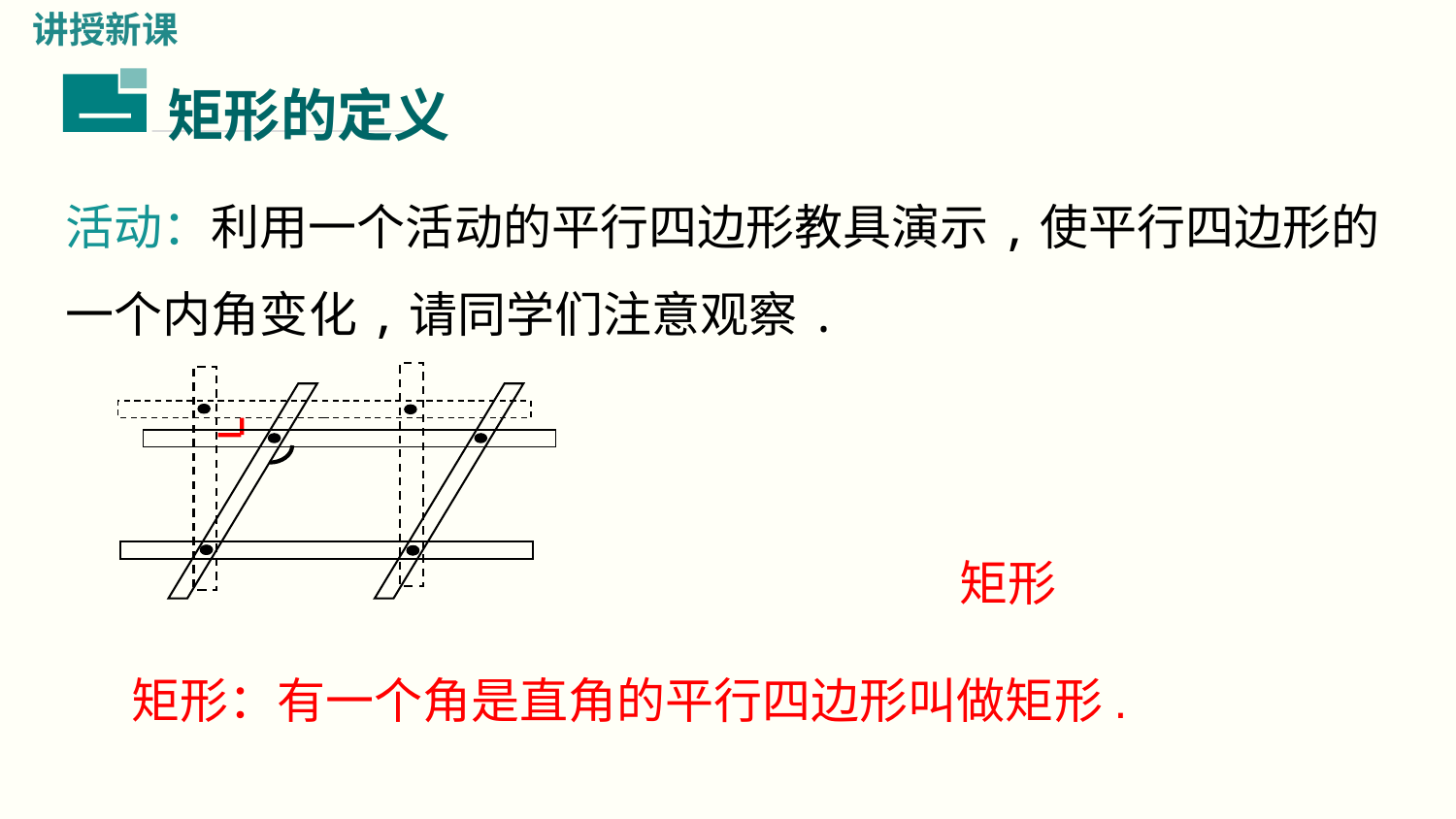

讲授新课

矩形的定义
一

活动：利用一个活动的平行四边形教具演示,使平行四边形的一个内角变化,请同学们注意观察.

矩形
矩形：有一个角是直角的平行四边形叫做矩形.